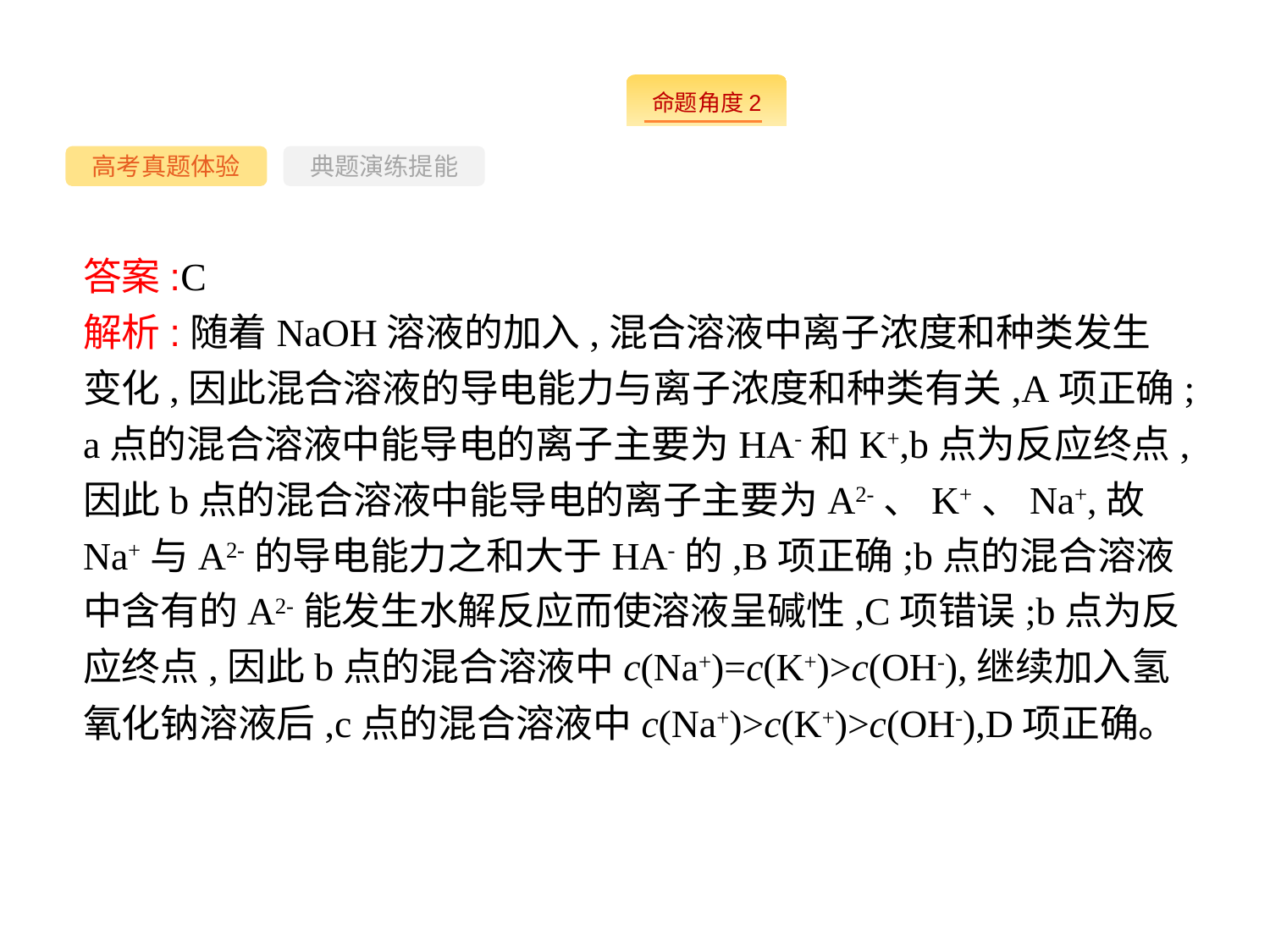

-21-
高考真题体验
典题演练提能
答案:C
解析:随着NaOH溶液的加入,混合溶液中离子浓度和种类发生变化,因此混合溶液的导电能力与离子浓度和种类有关,A项正确;a点的混合溶液中能导电的离子主要为HA-和K+,b点为反应终点,因此b点的混合溶液中能导电的离子主要为A2-、K+、Na+,故Na+与A2-的导电能力之和大于HA-的,B项正确;b点的混合溶液中含有的A2-能发生水解反应而使溶液呈碱性,C项错误;b点为反应终点,因此b点的混合溶液中c(Na+)=c(K+)>c(OH-),继续加入氢氧化钠溶液后,c点的混合溶液中c(Na+)>c(K+)>c(OH-),D项正确。